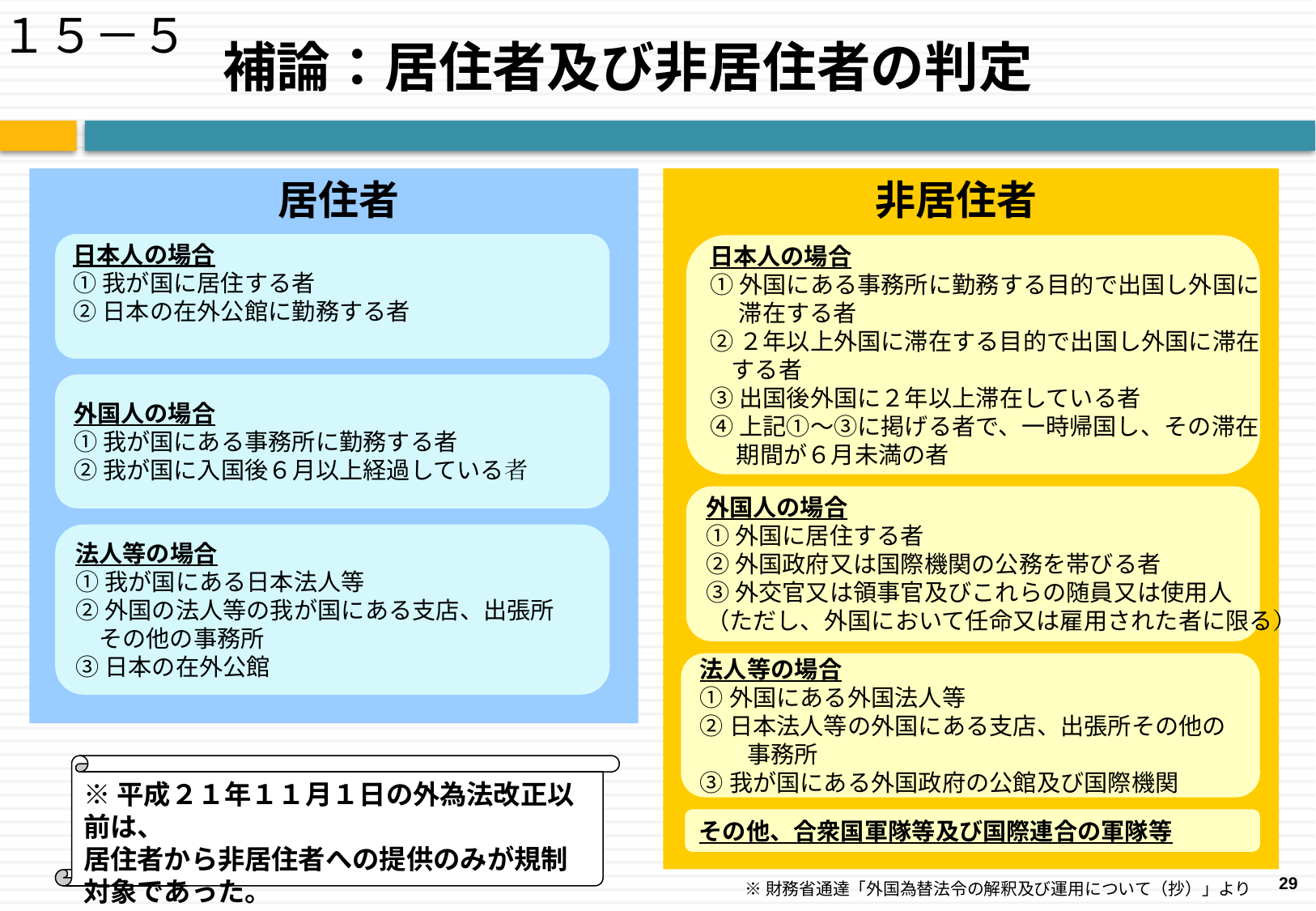

１５－５
補論：居住者及び非居住者の判定

居住者

非居住者
日本人の場合
①我が国に居住する者
②日本の在外公館に勤務する者

日本人の場合
①外国にある事務所に勤務する目的で出国し外国に
　 滞在する者
②２年以上外国に滞在する目的で出国し外国に滞在
   する者
③出国後外国に２年以上滞在している者
④上記①～③に掲げる者で、一時帰国し、その滞在
    期間が６月未満の者
外国人の場合
①我が国にある事務所に勤務する者
②我が国に入国後６月以上経過している者
外国人の場合
①外国に居住する者
②外国政府又は国際機関の公務を帯びる者
③外交官又は領事官及びこれらの随員又は使用人
（ただし、外国において任命又は雇用された者に限る）
法人等の場合
①我が国にある日本法人等
②外国の法人等の我が国にある支店、出張所
　その他の事務所
③日本の在外公館
法人等の場合
①外国にある外国法人等
②日本法人等の外国にある支店、出張所その他の
　　事務所
③我が国にある外国政府の公館及び国際機関
※平成２１年１１月１日の外為法改正以前は、
居住者から非居住者への提供のみが規制対象であった。
その他、合衆国軍隊等及び国際連合の軍隊等
29
※財務省通達「外国為替法令の解釈及び運用について（抄）」より